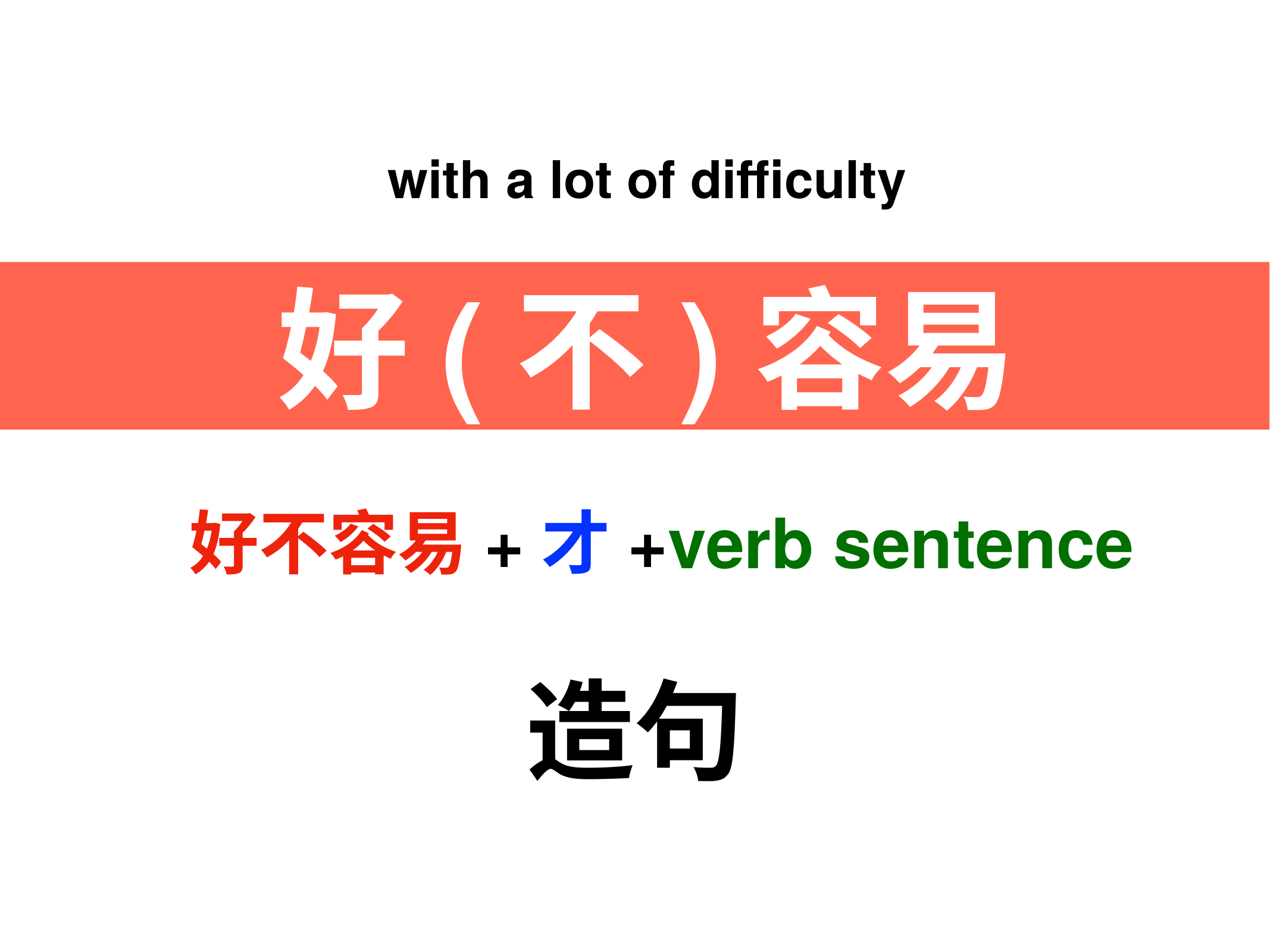

with a lot of difficulty
好(不)容易
好不容易+才+verb sentence
造句